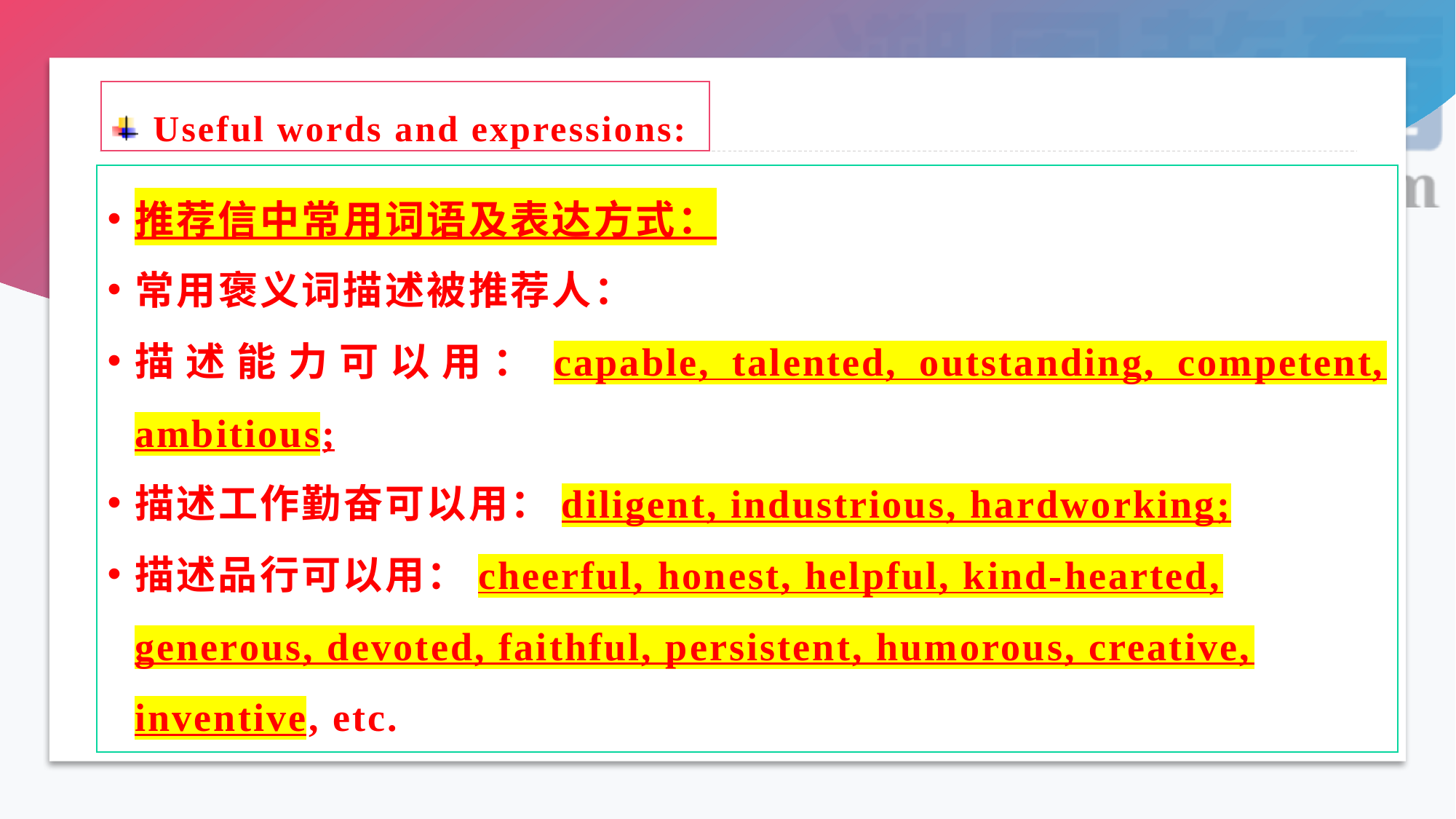

# Useful words and expressions:
推荐信中常用词语及表达方式：
常用褒义词描述被推荐人：
描述能力可以用：capable, talented, outstanding, competent, ambitious;
描述工作勤奋可以用：diligent, industrious, hardworking;
描述品行可以用：cheerful, honest, helpful, kind-hearted, generous, devoted, faithful, persistent, humorous, creative, inventive, etc.